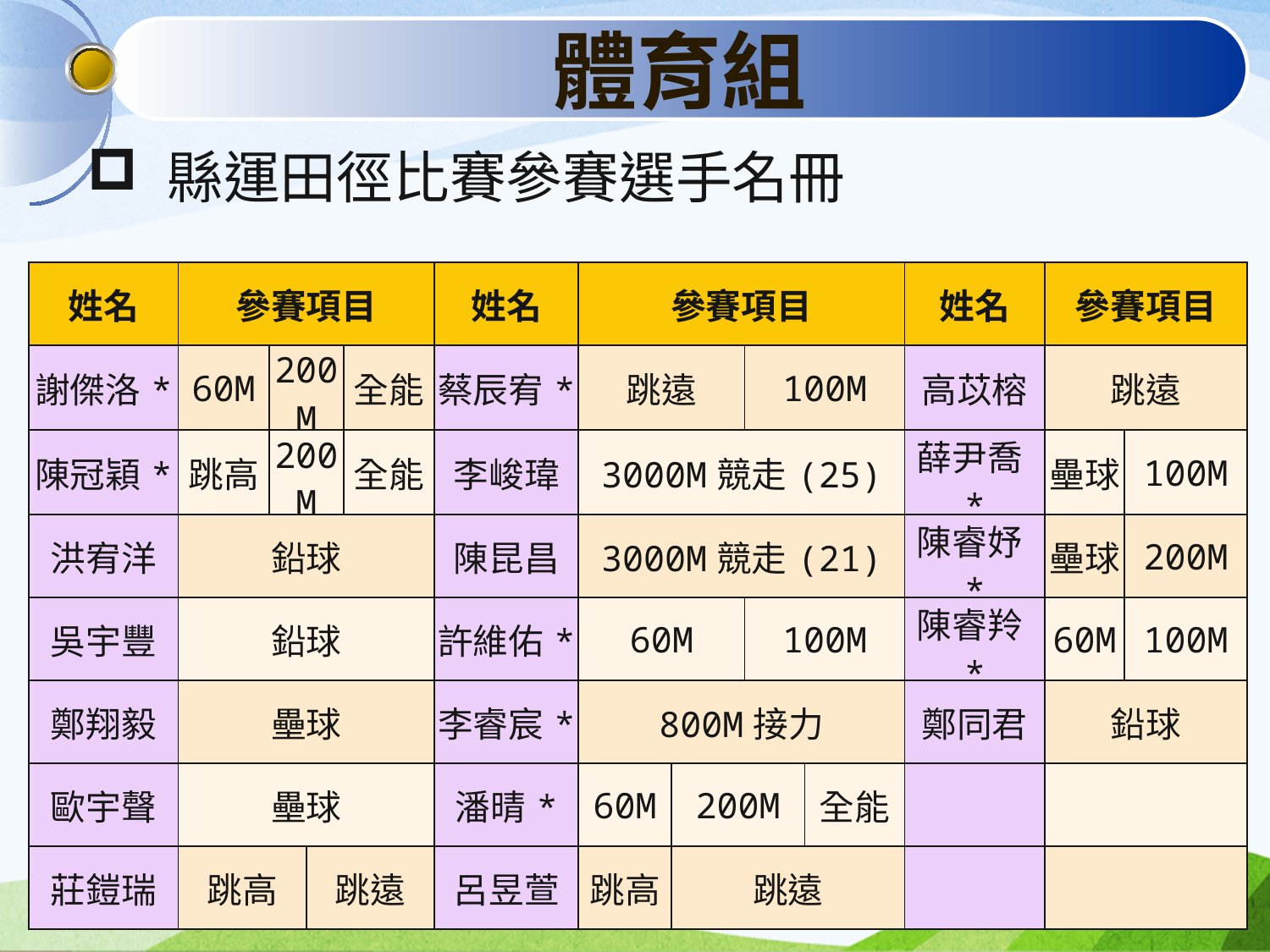

體育組

縣運田徑比賽參賽選手名冊
| 姓名 | 參賽項目 |  |  |  | 姓名 | 參賽項目 |  |  |  | 姓名 | 參賽項目 |  |
| --- | --- | --- | --- | --- | --- | --- | --- | --- | --- | --- | --- | --- |
| 謝傑洛\* | 60M | 200M |  | 全能 | 蔡辰宥\* | 跳遠 |  | 100M |  | 高苡榕 | 跳遠 |  |
| 陳冠穎\* | 跳高 | 200M |  | 全能 | 李峻瑋 | 3000M競走(25) |  |  |  | 薛尹喬\* | 壘球 | 100M |
| 洪宥洋 | 鉛球 |  |  |  | 陳昆昌 | 3000M競走(21) |  |  |  | 陳睿妤\* | 壘球 | 200M |
| 吳宇豐 | 鉛球 |  |  |  | 許維佑\* | 60M |  | 100M |  | 陳睿羚\* | 60M | 100M |
| 鄭翔毅 | 壘球 |  |  |  | 李睿宸\* | 800M接力 |  |  |  | 鄭同君 | 鉛球 |  |
| 歐宇聲 | 壘球 |  |  |  | 潘晴\* | 60M | 200M |  | 全能 |  |  |  |
| 莊鎧瑞 | 跳高 |  | 跳遠 |  | 呂昱萱 | 跳高 | 跳遠 |  |  |  |  |  |